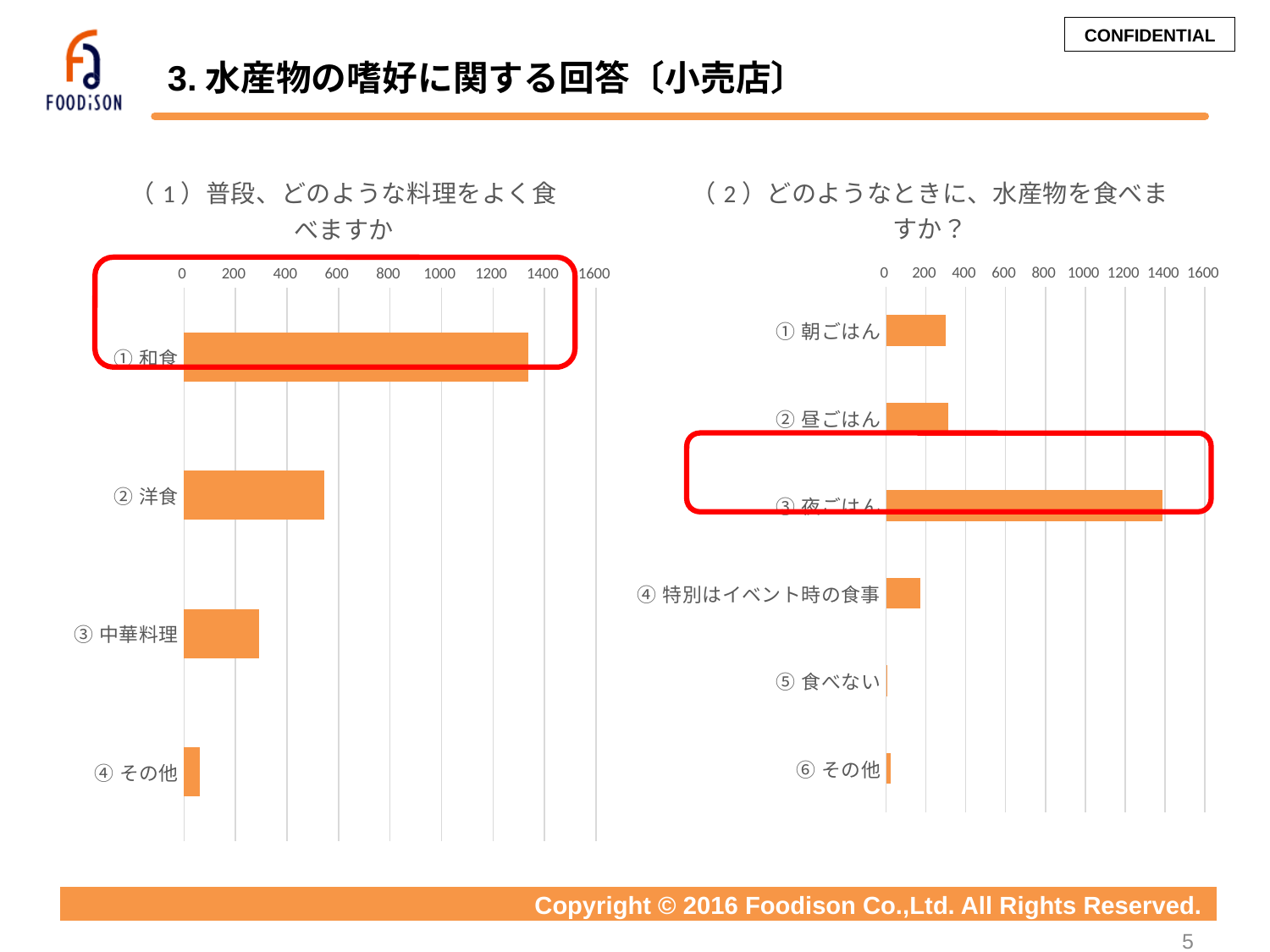

# 3.水産物の嗜好に関する回答〔小売店〕

### Chart: （2）どのようなときに、水産物を食べますか？

| Category |  |
|---|---|
| ①朝ごはん | 301.0 |
| ②昼ごはん | 314.0 |
| ③夜ごはん | 1386.0 |
| ④特別はイベント時の食事 | 170.0 |
| ⑤食べない | 7.0 |
| ⑥その他 | 22.0 |

### Chart: （1）普段、どのような料理をよく食べますか

| Category |  |
|---|---|
| ①和食 | 1336.0 |
| ②洋食 | 545.0 |
| ③中華料理 | 293.0 |
| ④その他 | 60.0 |

5